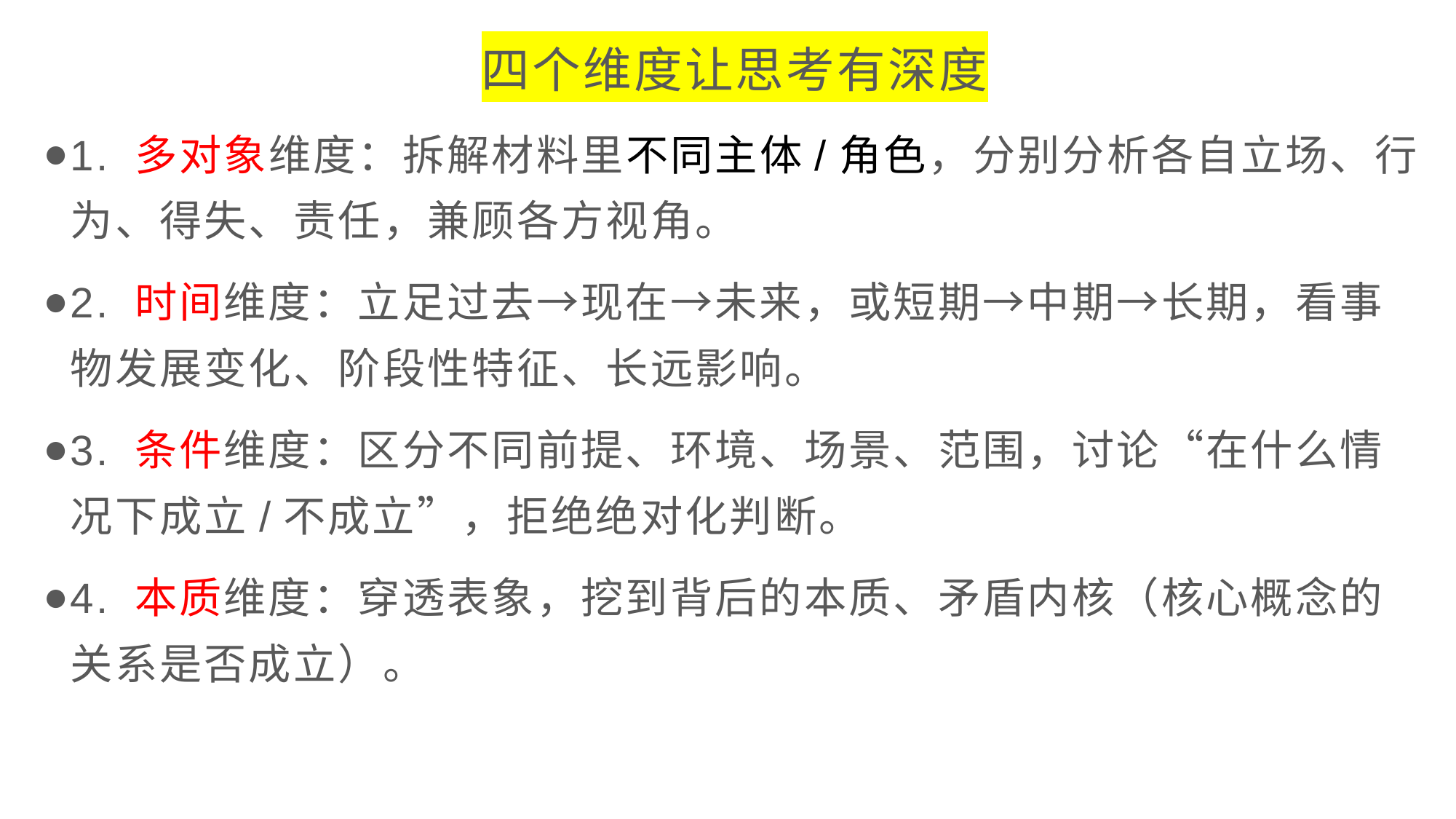

四个维度让思考有深度
1. 多对象维度：拆解材料里不同主体/角色，分别分析各自立场、行为、得失、责任，兼顾各方视角。
2. 时间维度：立足过去→现在→未来，或短期→中期→长期，看事物发展变化、阶段性特征、长远影响。
3. 条件维度：区分不同前提、环境、场景、范围，讨论“在什么情况下成立/不成立”，拒绝绝对化判断。
4. 本质维度：穿透表象，挖到背后的本质、矛盾内核（核心概念的关系是否成立）。